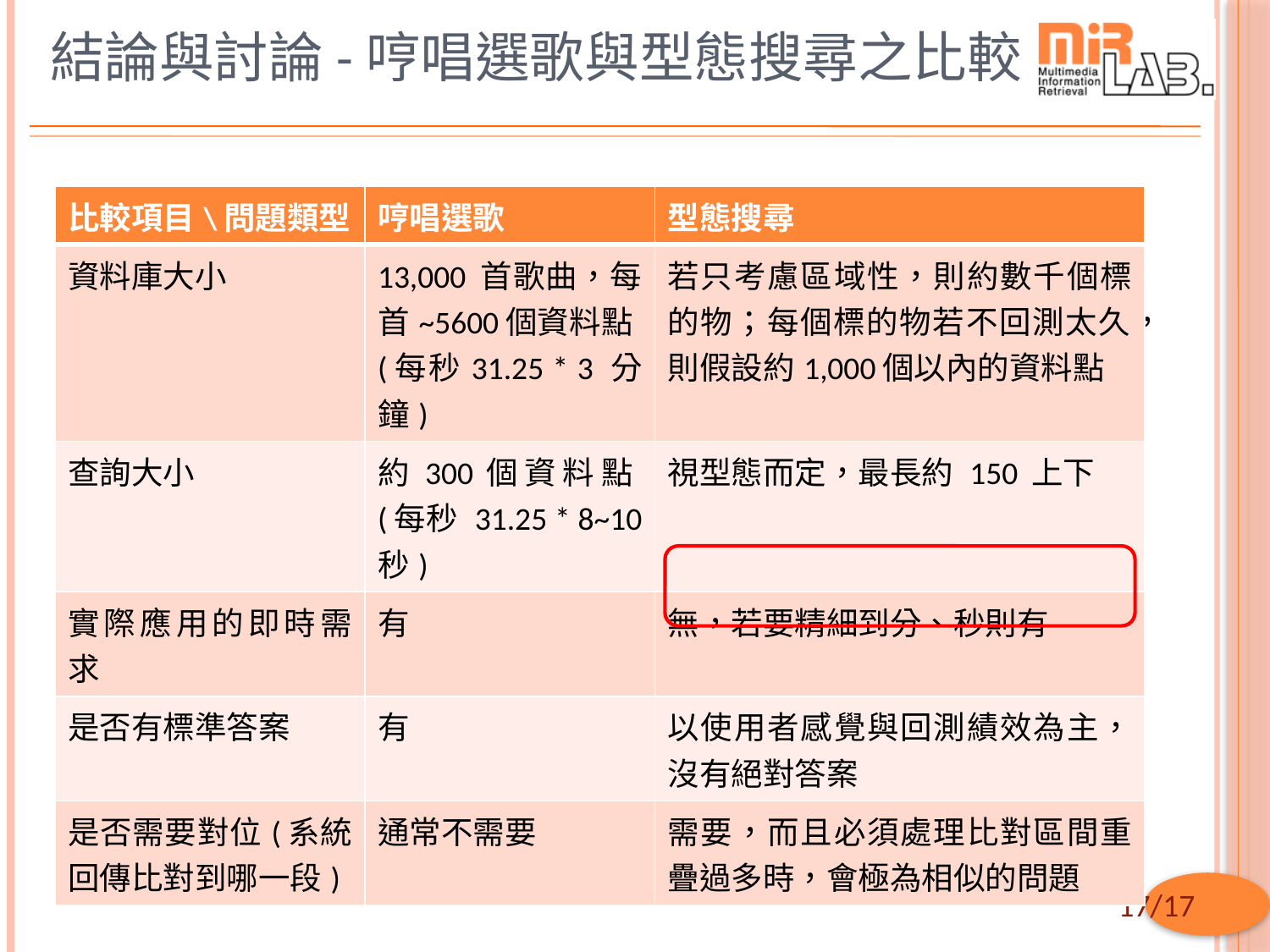

# 結論與討論-哼唱選歌與型態搜尋之比較
| 比較項目\問題類型 | 哼唱選歌 | 型態搜尋 |
| --- | --- | --- |
| 資料庫大小 | 13,000 首歌曲，每首~5600個資料點(每秒31.25 \* 3 分鐘) | 若只考慮區域性，則約數千個標的物；每個標的物若不回測太久，則假設約1,000個以內的資料點 |
| 查詢大小 | 約300個資料點(每秒 31.25 \* 8~10 秒) | 視型態而定，最長約 150 上下 |
| 實際應用的即時需求 | 有 | 無，若要精細到分、秒則有 |
| 是否有標準答案 | 有 | 以使用者感覺與回測績效為主，沒有絕對答案 |
| 是否需要對位(系統回傳比對到哪一段) | 通常不需要 | 需要，而且必須處理比對區間重疊過多時，會極為相似的問題 |